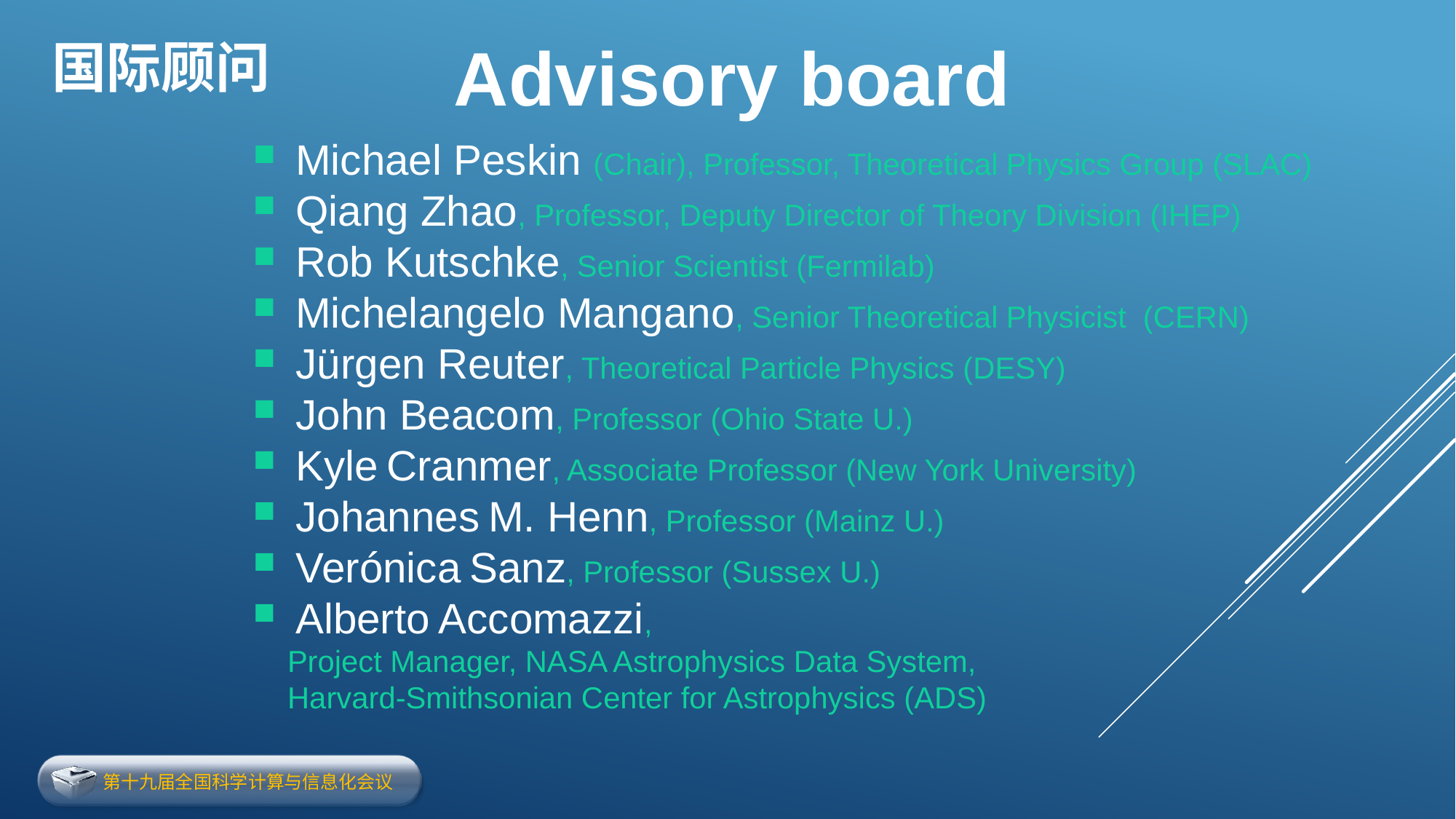

# 国际顾问
Advisory board
 Michael Peskin (Chair), Professor, Theoretical Physics Group (SLAC)
 Qiang Zhao, Professor, Deputy Director of Theory Division (IHEP)
 Rob Kutschke, Senior Scientist (Fermilab)
 Michelangelo Mangano, Senior Theoretical Physicist  (CERN)
 Jürgen Reuter, Theoretical Particle Physics (DESY)
 John Beacom, Professor (Ohio State U.)
 Kyle Cranmer, Associate Professor (New York University)
 Johannes M. Henn, Professor (Mainz U.)
 Verónica Sanz, Professor (Sussex U.)
 Alberto Accomazzi,
Project Manager, NASA Astrophysics Data System,
Harvard-Smithsonian Center for Astrophysics (ADS)